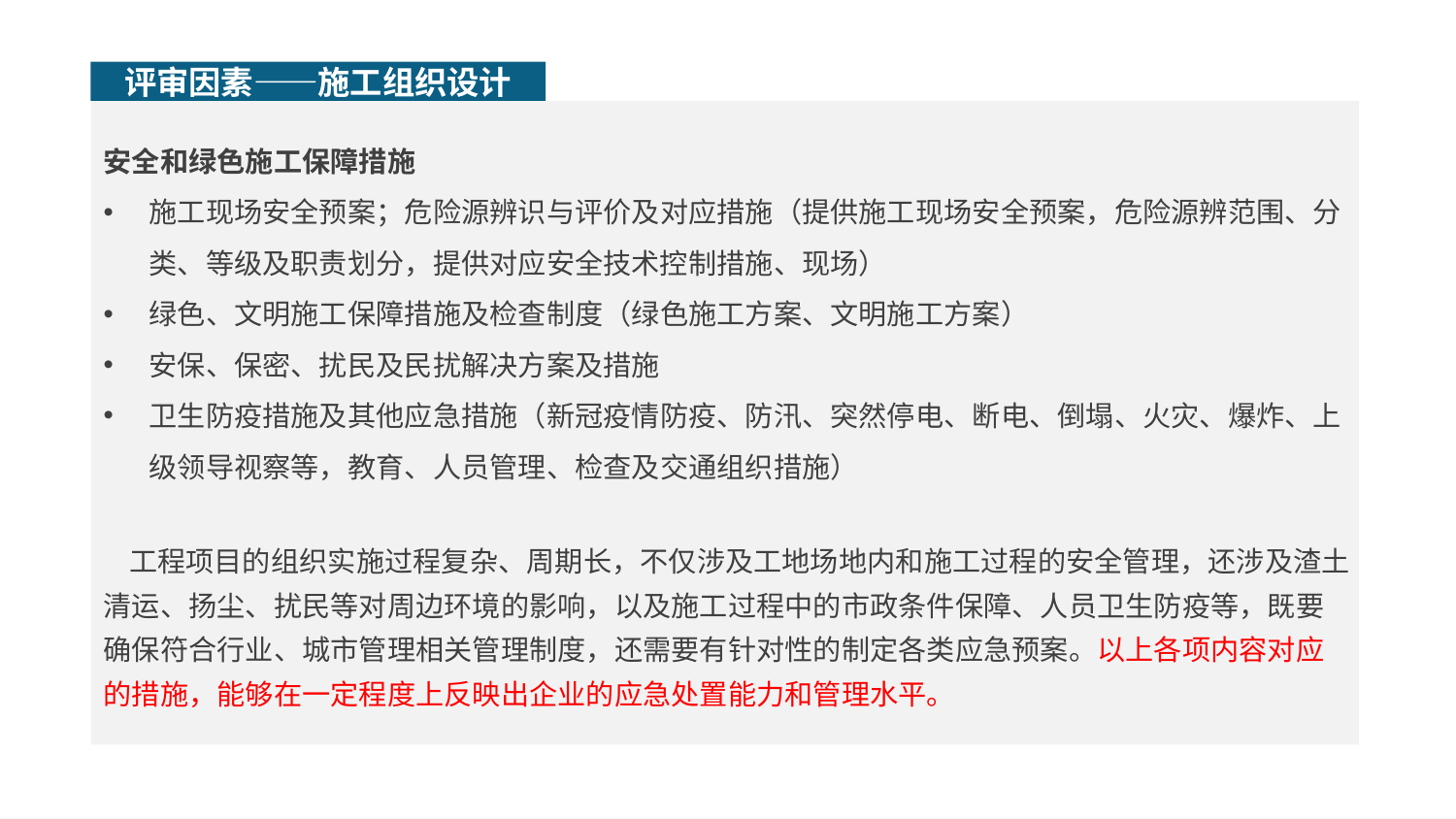

评审因素——施工组织设计

安全和绿色施工保障措施
施工现场安全预案；危险源辨识与评价及对应措施（提供施工现场安全预案，危险源辨范围、分类、等级及职责划分，提供对应安全技术控制措施、现场）
绿色、文明施工保障措施及检查制度（绿色施工方案、文明施工方案）
安保、保密、扰民及民扰解决方案及措施
卫生防疫措施及其他应急措施（新冠疫情防疫、防汛、突然停电、断电、倒塌、火灾、爆炸、上级领导视察等，教育、人员管理、检查及交通组织措施）

   工程项目的组织实施过程复杂、周期长，不仅涉及工地场地内和施工过程的安全管理，还涉及渣土清运、扬尘、扰民等对周边环境的影响，以及施工过程中的市政条件保障、人员卫生防疫等，既要确保符合行业、城市管理相关管理制度，还需要有针对性的制定各类应急预案。以上各项内容对应的措施，能够在一定程度上反映出企业的应急处置能力和管理水平。